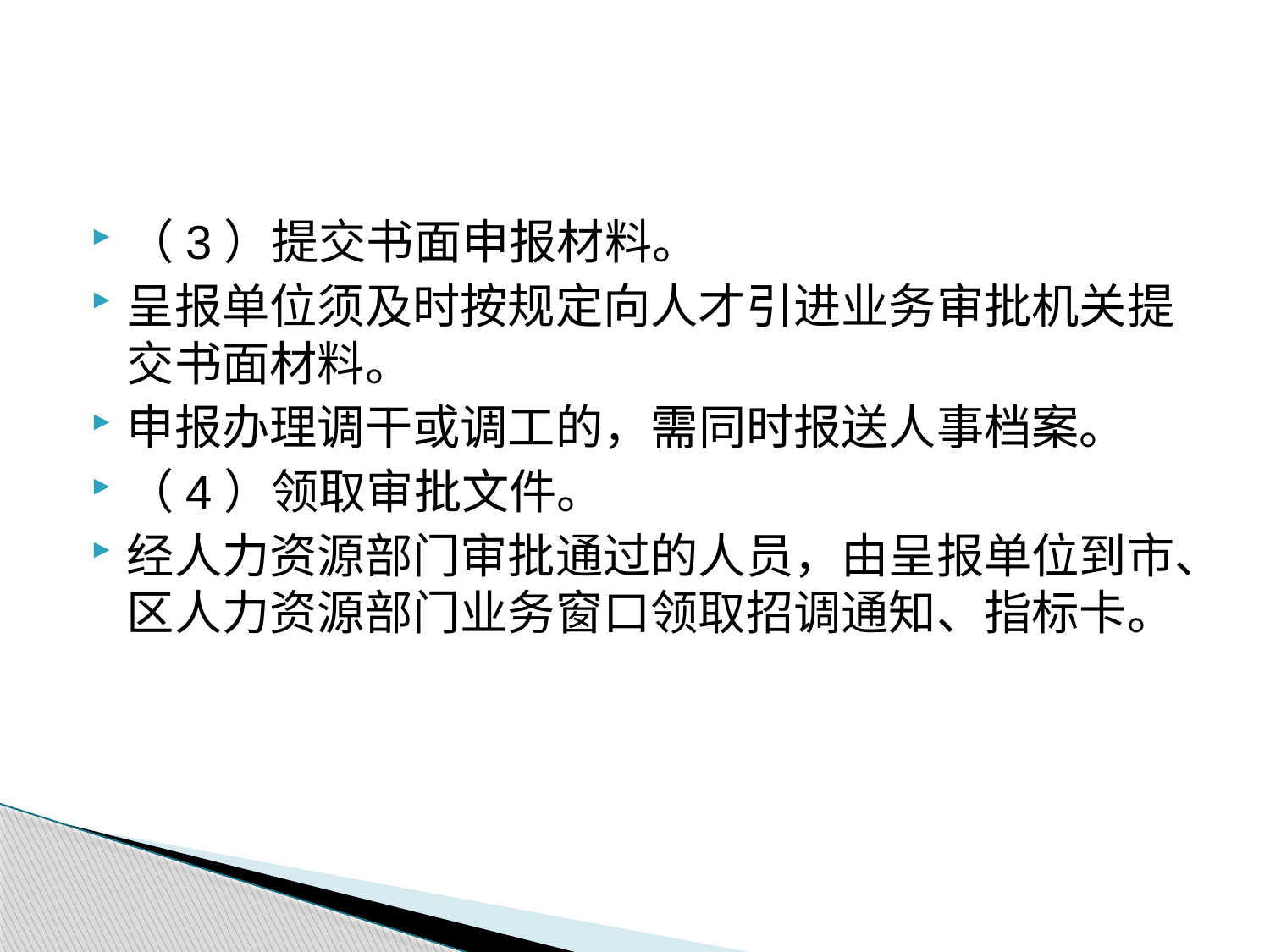

#
（3）提交书面申报材料。
呈报单位须及时按规定向人才引进业务审批机关提交书面材料。
申报办理调干或调工的，需同时报送人事档案。
（4）领取审批文件。
经人力资源部门审批通过的人员，由呈报单位到市、区人力资源部门业务窗口领取招调通知、指标卡。